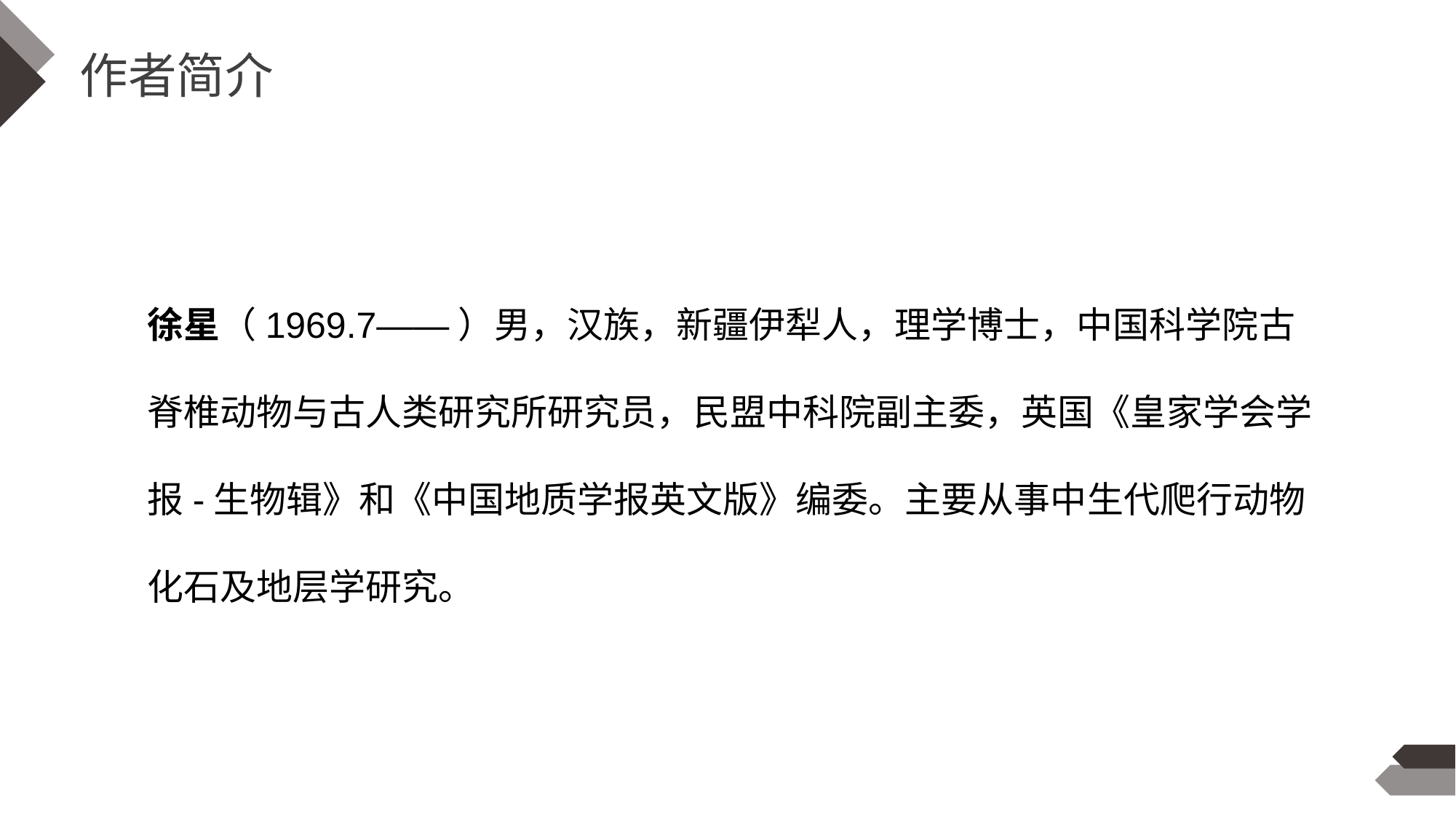

作者简介
徐星（1969.7——）男，汉族，新疆伊犁人，理学博士，中国科学院古脊椎动物与古人类研究所研究员，民盟中科院副主委，英国《皇家学会学报-生物辑》和《中国地质学报英文版》编委。主要从事中生代爬行动物化石及地层学研究。